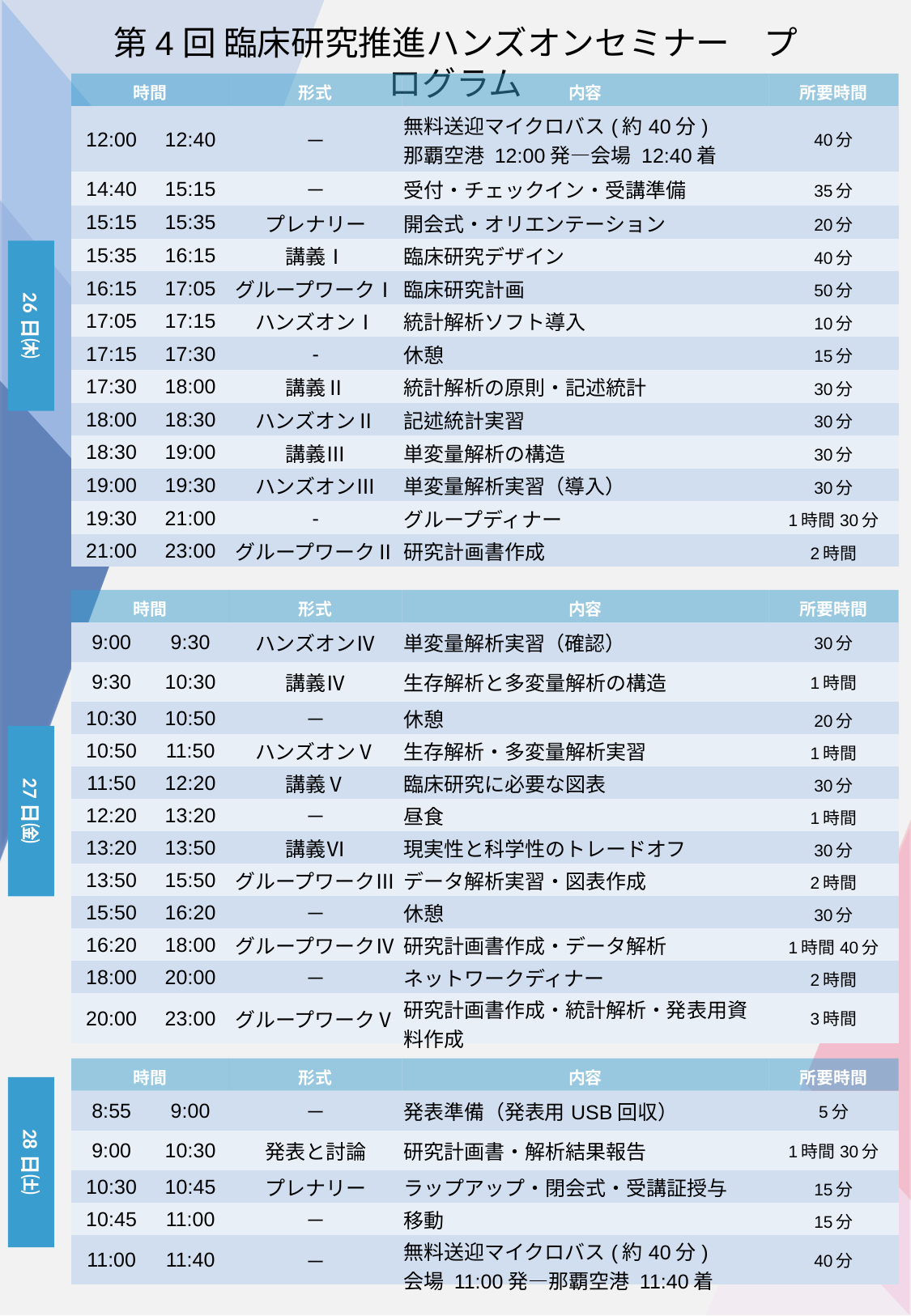

第4回 臨床研究推進ハンズオンセミナー　プログラム
| 時間 |  | 形式 | 内容 | 所要時間 |
| --- | --- | --- | --- | --- |
| 12:00 | 12:40 | － | 無料送迎マイクロバス(約40分) 那覇空港 12:00発―会場 12:40着 | 40分 |
| 14:40 | 15:15 | － | 受付・チェックイン・受講準備 | 35分 |
| 15:15 | 15:35 | プレナリー | 開会式・オリエンテーション | 20分 |
| 15:35 | 16:15 | 講義Ⅰ | 臨床研究デザイン | 40分 |
| 16:15 | 17:05 | グループワークⅠ | 臨床研究計画 | 50分 |
| 17:05 | 17:15 | ハンズオンⅠ | 統計解析ソフト導入 | 10分 |
| 17:15 | 17:30 | - | 休憩 | 15分 |
| 17:30 | 18:00 | 講義Ⅱ | 統計解析の原則・記述統計 | 30分 |
| 18:00 | 18:30 | ハンズオンⅡ | 記述統計実習 | 30分 |
| 18:30 | 19:00 | 講義Ⅲ | 単変量解析の構造 | 30分 |
| 19:00 | 19:30 | ハンズオンⅢ | 単変量解析実習（導入） | 30分 |
| 19:30 | 21:00 | - | グループディナー | 1時間30分 |
| 21:00 | 23:00 | グループワークⅡ | 研究計画書作成 | 2時間 |
26日㈭
| 時間 |  | 形式 | 内容 | 所要時間 |
| --- | --- | --- | --- | --- |
| 9:00 | 9:30 | ハンズオンⅣ | 単変量解析実習（確認） | 30分 |
| 9:30 | 10:30 | 講義Ⅳ | 生存解析と多変量解析の構造 | 1時間 |
| 10:30 | 10:50 | － | 休憩 | 20分 |
| 10:50 | 11:50 | ハンズオンⅤ | 生存解析・多変量解析実習 | 1時間 |
| 11:50 | 12:20 | 講義Ⅴ | 臨床研究に必要な図表 | 30分 |
| 12:20 | 13:20 | － | 昼食 | 1時間 |
| 13:20 | 13:50 | 講義Ⅵ | 現実性と科学性のトレードオフ | 30分 |
| 13:50 | 15:50 | グループワークⅢ | データ解析実習・図表作成 | 2時間 |
| 15:50 | 16:20 | － | 休憩 | 30分 |
| 16:20 | 18:00 | グループワークⅣ | 研究計画書作成・データ解析 | 1時間40分 |
| 18:00 | 20:00 | － | ネットワークディナー | 2時間 |
| 20:00 | 23:00 | グループワークⅤ | 研究計画書作成・統計解析・発表用資料作成 | 3時間 |
27日㈮
| 時間 |  | 形式 | 内容 | 所要時間 |
| --- | --- | --- | --- | --- |
| 8:55 | 9:00 | － | 発表準備（発表用USB回収） | 5分 |
| 9:00 | 10:30 | 発表と討論 | 研究計画書・解析結果報告 | 1時間30分 |
| 10:30 | 10:45 | プレナリー | ラップアップ・閉会式・受講証授与 | 15分 |
| 10:45 | 11:00 | － | 移動 | 15分 |
| 11:00 | 11:40 | － | 無料送迎マイクロバス(約40分) 会場 11:00発―那覇空港 11:40着 | 40分 |
28日㈯